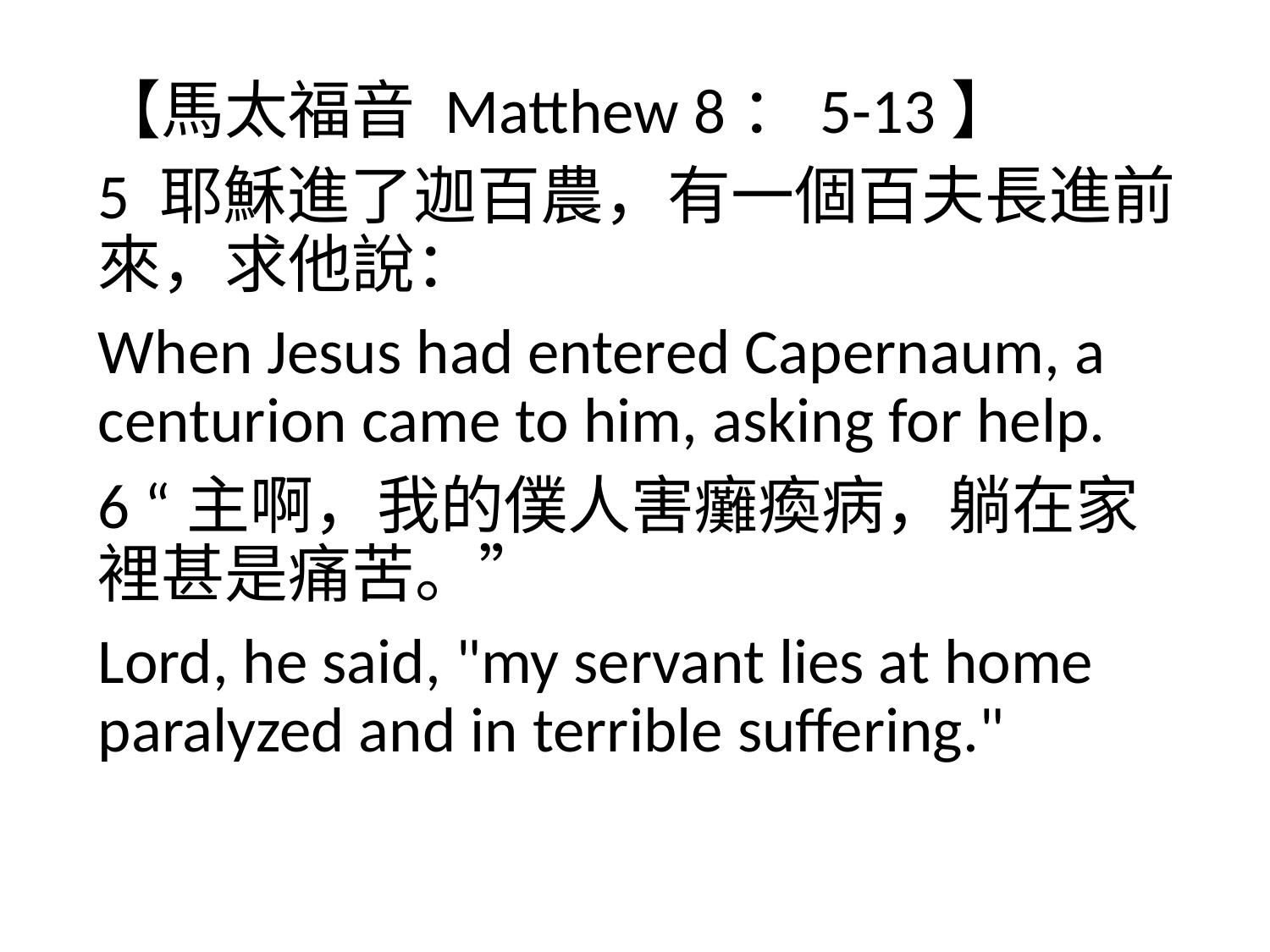

【馬太福音 Matthew 8：5-13】
5 耶穌進了迦百農，有一個百夫長進前來，求他說：
When Jesus had entered Capernaum, a centurion came to him, asking for help.
6 “主啊，我的僕人害癱瘓病，躺在家裡甚是痛苦。”
Lord, he said, "my servant lies at home paralyzed and in terrible suffering."